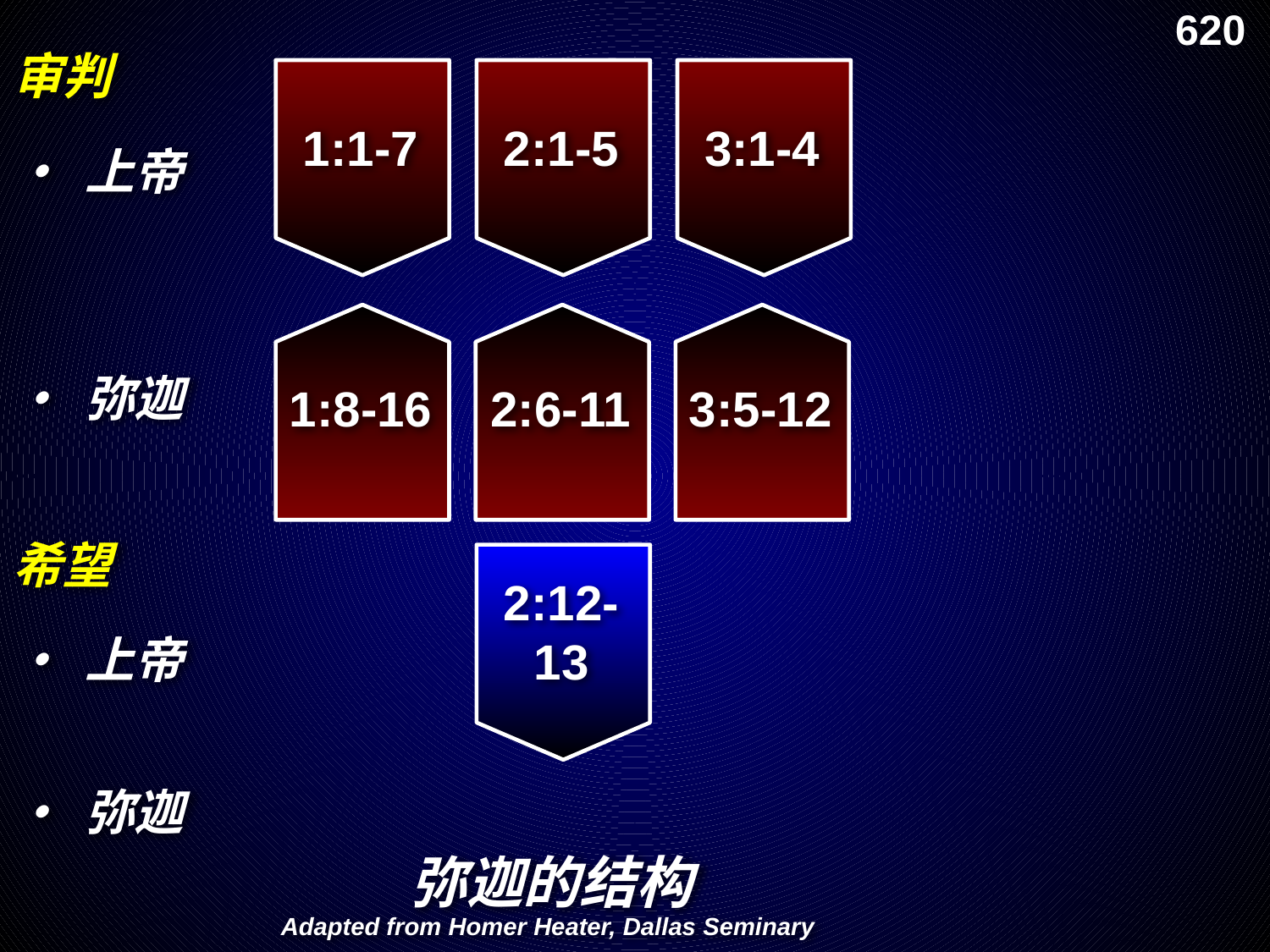

620
审判

1:1-7

2:1-5

3:1-4
• 上帝

1:8-16

2:6-11

3:5-12
• 弥迦
希望

2:12-
13
• 上帝
• 弥迦
# 弥迦的结构
Adapted from Homer Heater, Dallas Seminary